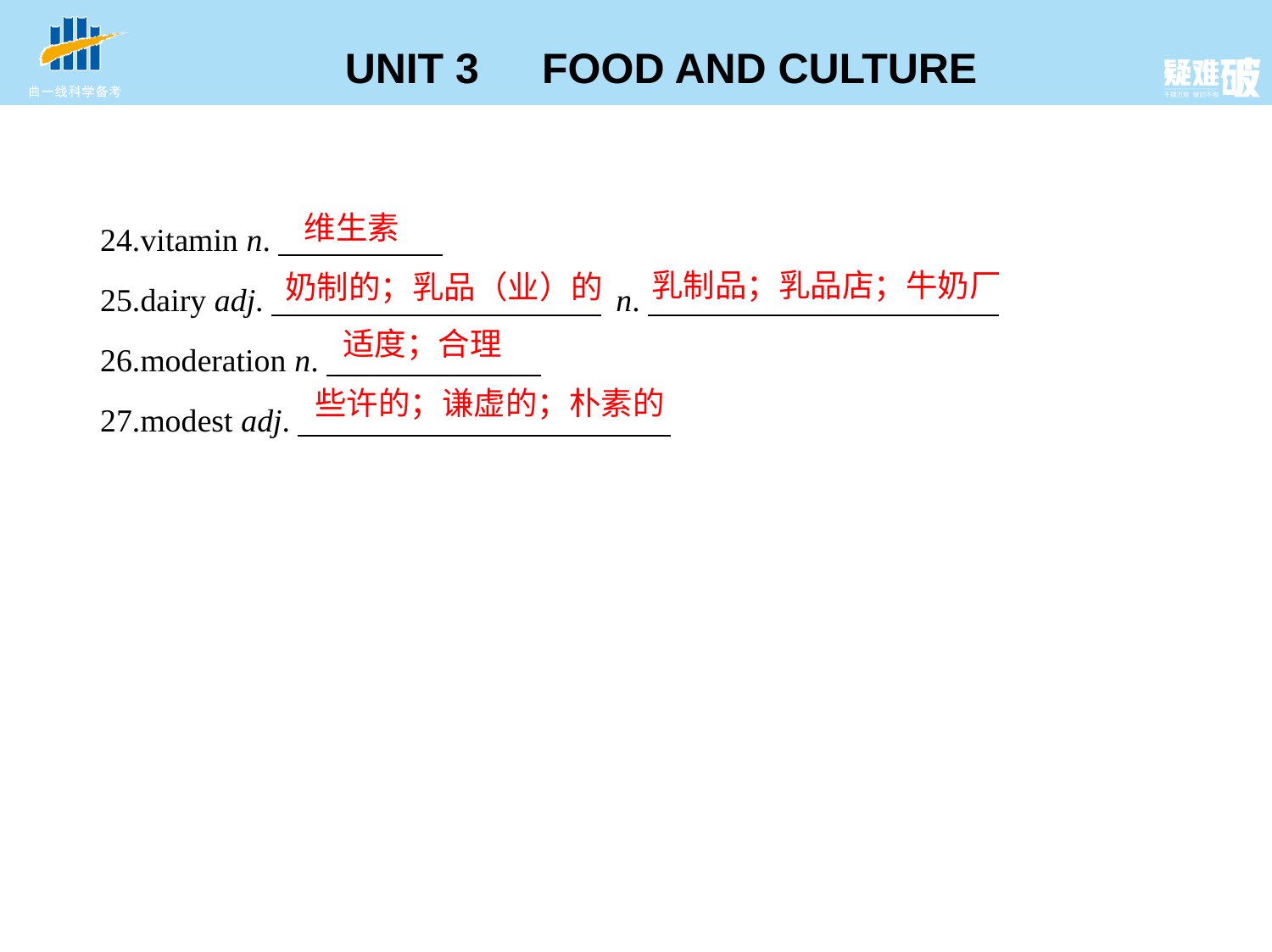

24.vitamin n.
25.dairy adj.　　　　                             n.
26.moderation n.
27.modest adj.
维生素
乳制品；乳品店；牛奶厂
奶制的；乳品（业）的
适度；合理
些许的；谦虚的；朴素的